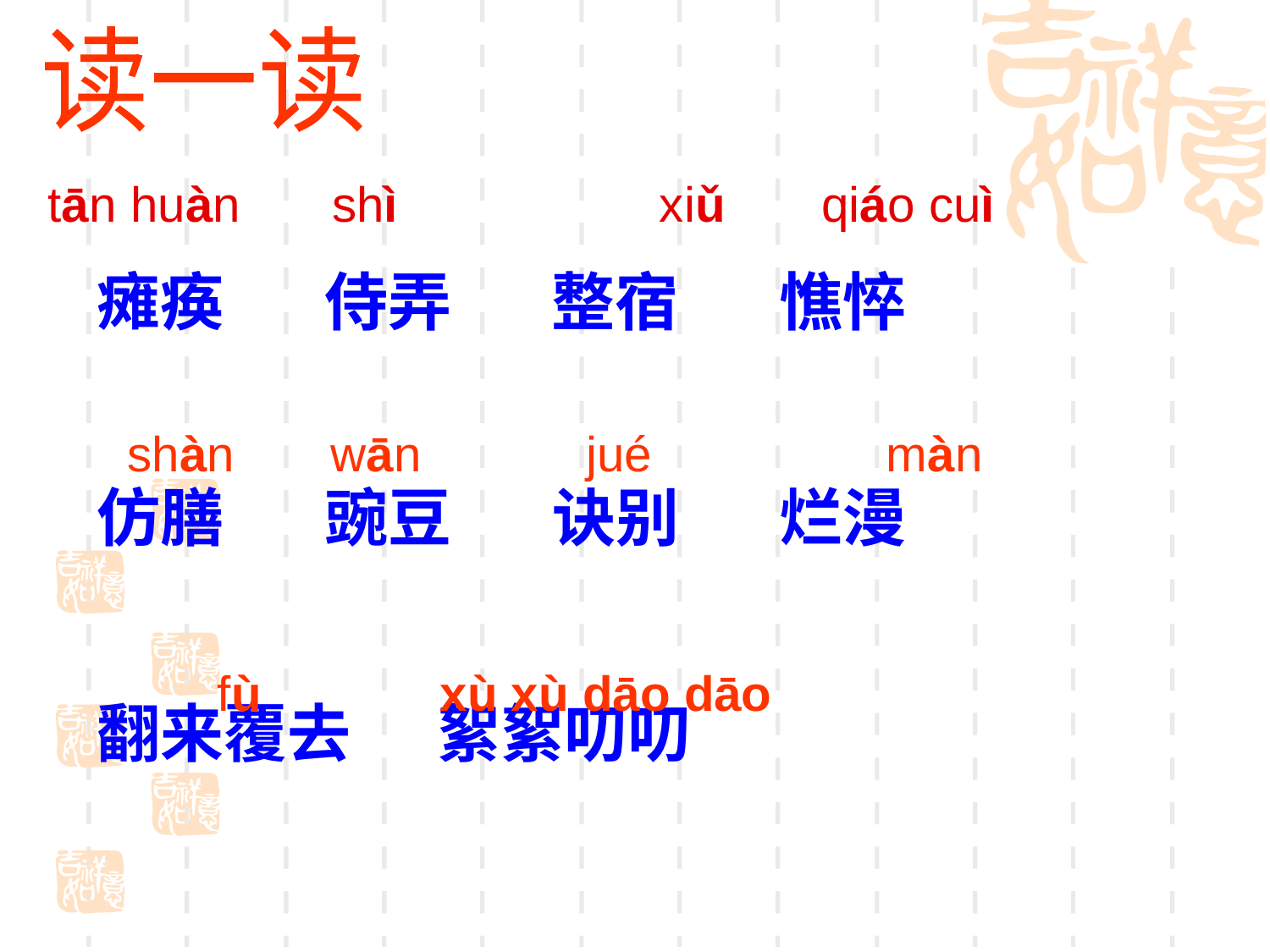

读一读
    tān huàn       shì                   xiǔ       qiáo cuì
 瘫痪       侍弄       整宿       憔悴

 仿膳       豌豆       诀别       烂漫

 翻来覆去      絮絮叨叨
shàn       wān            jué                 màn
fù             xù xù dāo dāo